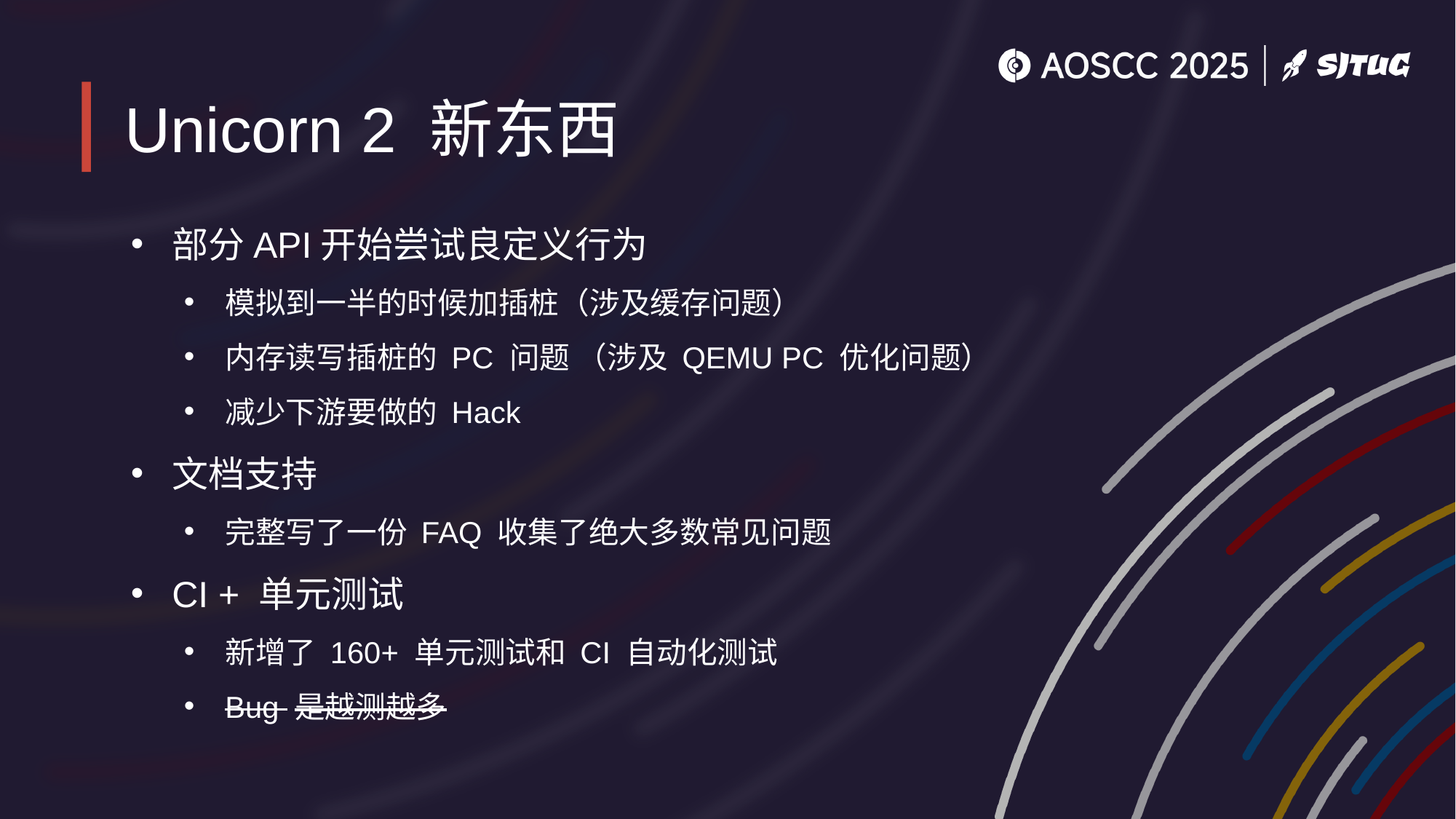

# Unicorn 2 新东西
部分API开始尝试良定义行为
模拟到一半的时候加插桩（涉及缓存问题）
内存读写插桩的 PC 问题 （涉及 QEMU PC 优化问题）
减少下游要做的 Hack
文档支持
完整写了一份 FAQ 收集了绝大多数常见问题
CI + 单元测试
新增了 160+ 单元测试和 CI 自动化测试
Bug 是越测越多